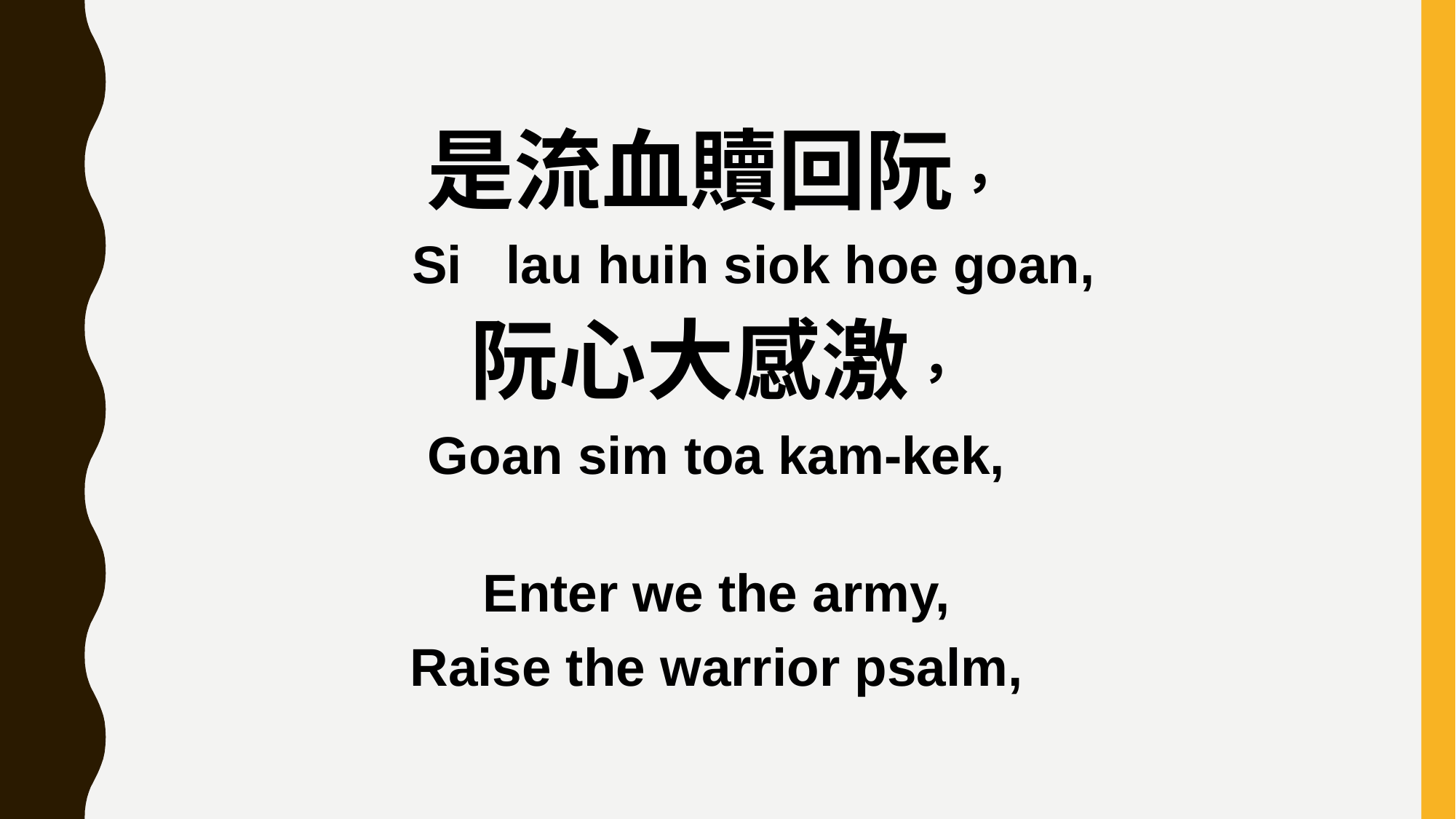

是流血贖回阮，
     Si   lau huih siok hoe goan,
阮心大感激，
Goan sim toa kam-kek,

Enter we the army,
Raise the warrior psalm,